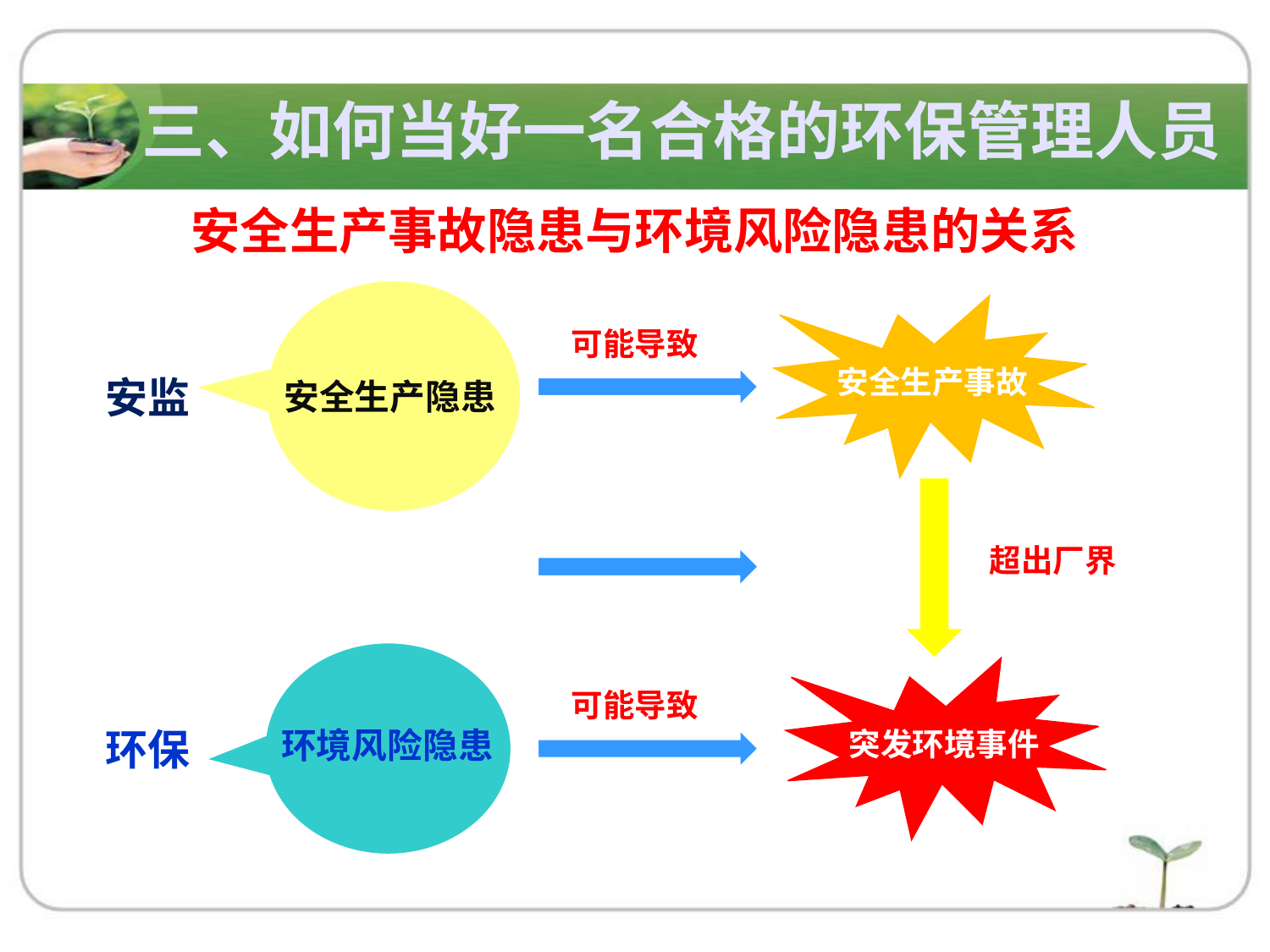

三、如何当好一名合格的环保管理人员
安全生产事故隐患与环境风险隐患的关系

安全生产事故
可能导致
安监
安全生产隐患

超出厂界

突发环境事件
可能导致
环保
环境风险隐患